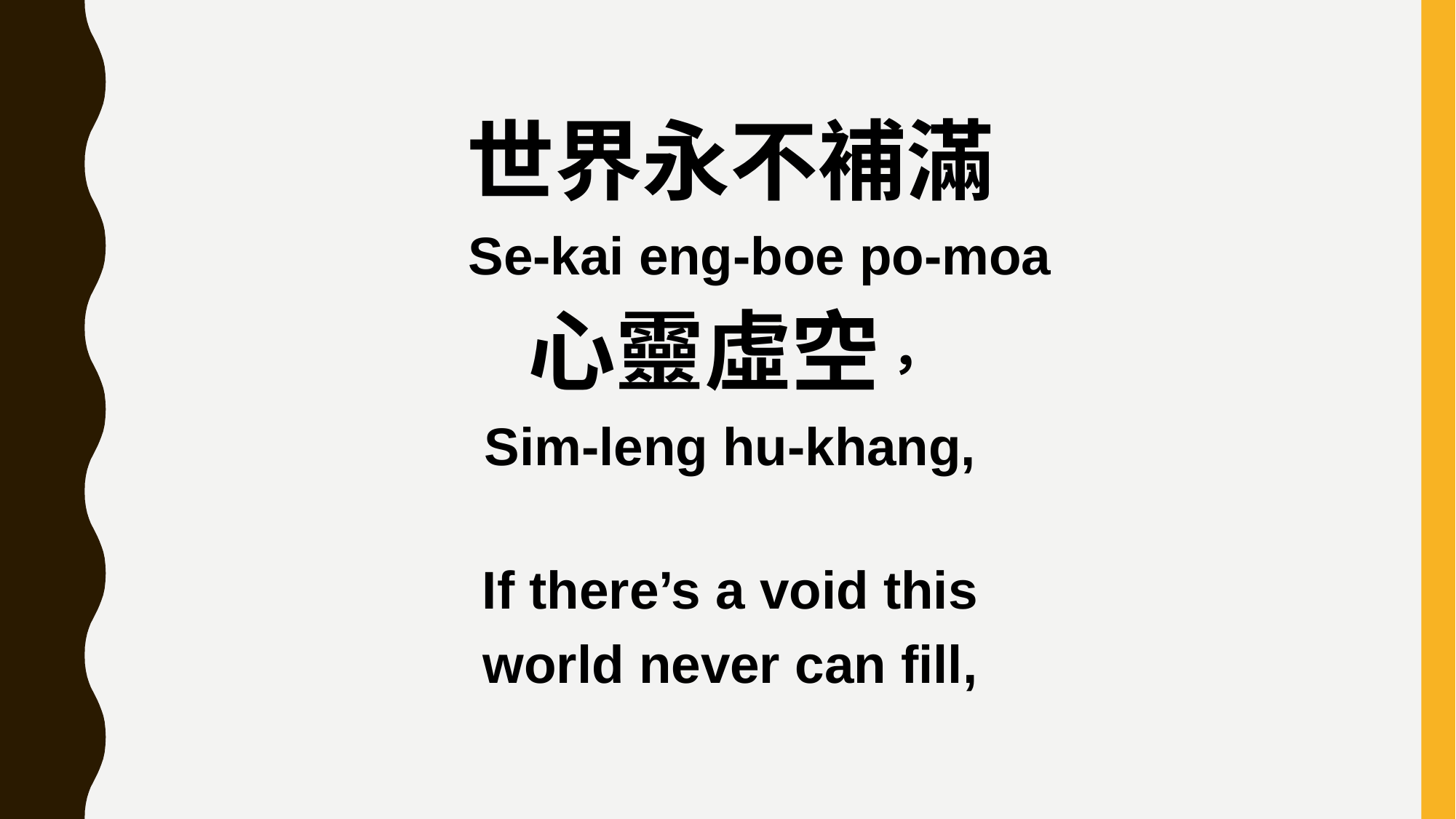

世界永不補滿
    Se-kai eng-boe po-moa
心靈虛空，
Sim-leng hu-khang,

If there’s a void this
world never can fill,